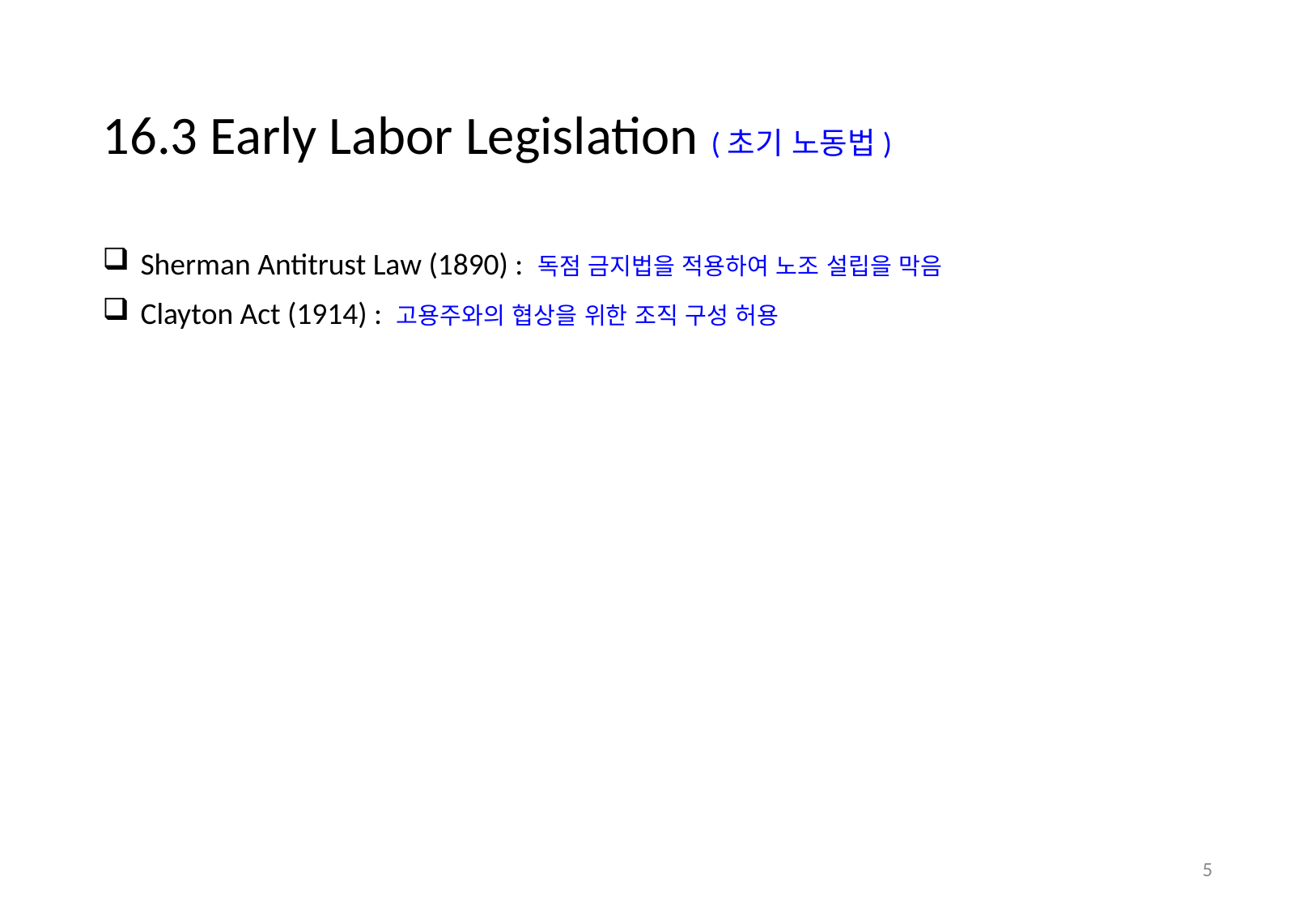

# 16.3 Early Labor Legislation (초기 노동법)
Sherman Antitrust Law (1890) : 독점 금지법을 적용하여 노조 설립을 막음
Clayton Act (1914) : 고용주와의 협상을 위한 조직 구성 허용
5